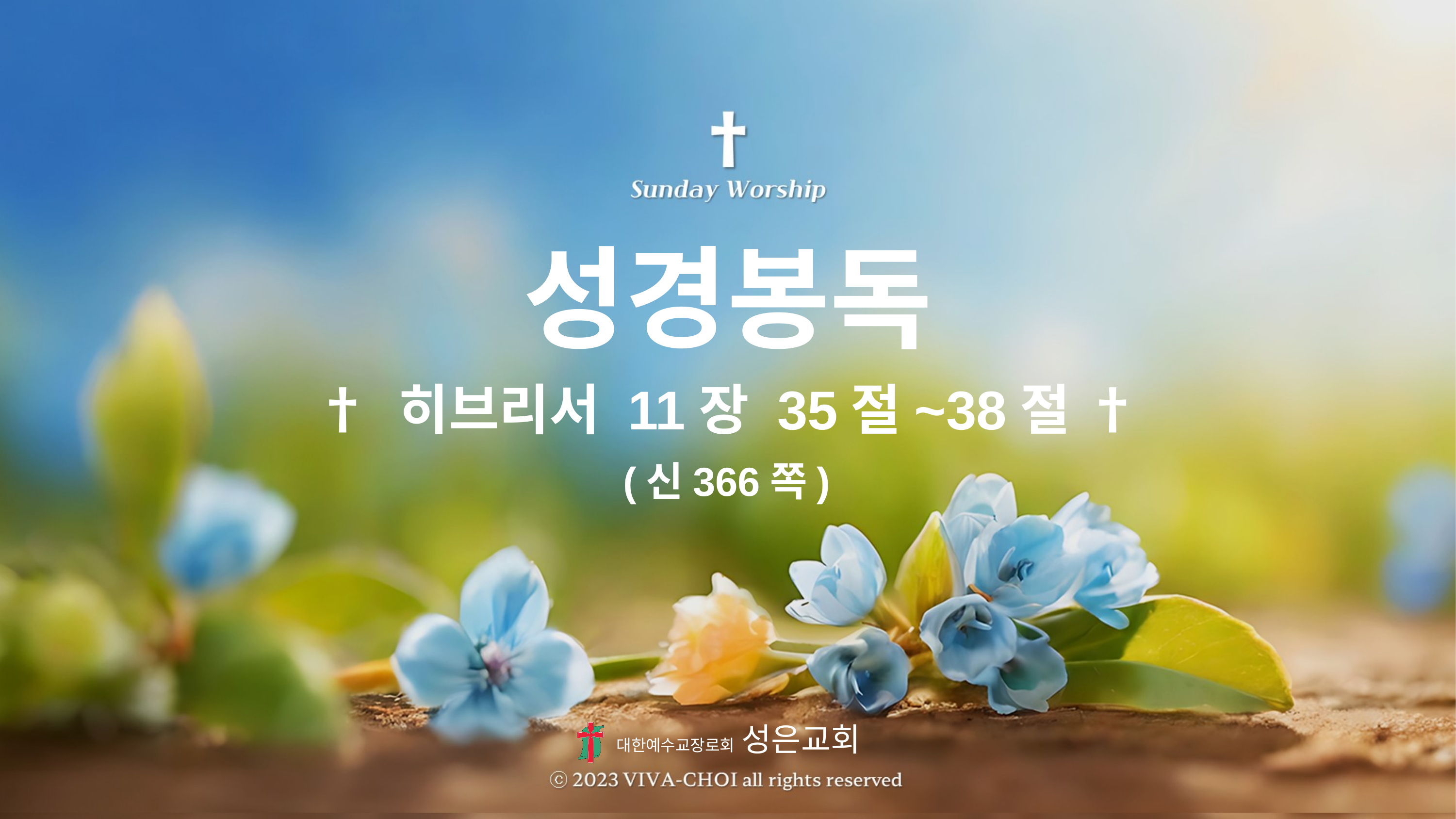

성경봉독
† 히브리서 11장 35절~38절 †
(신366쪽)